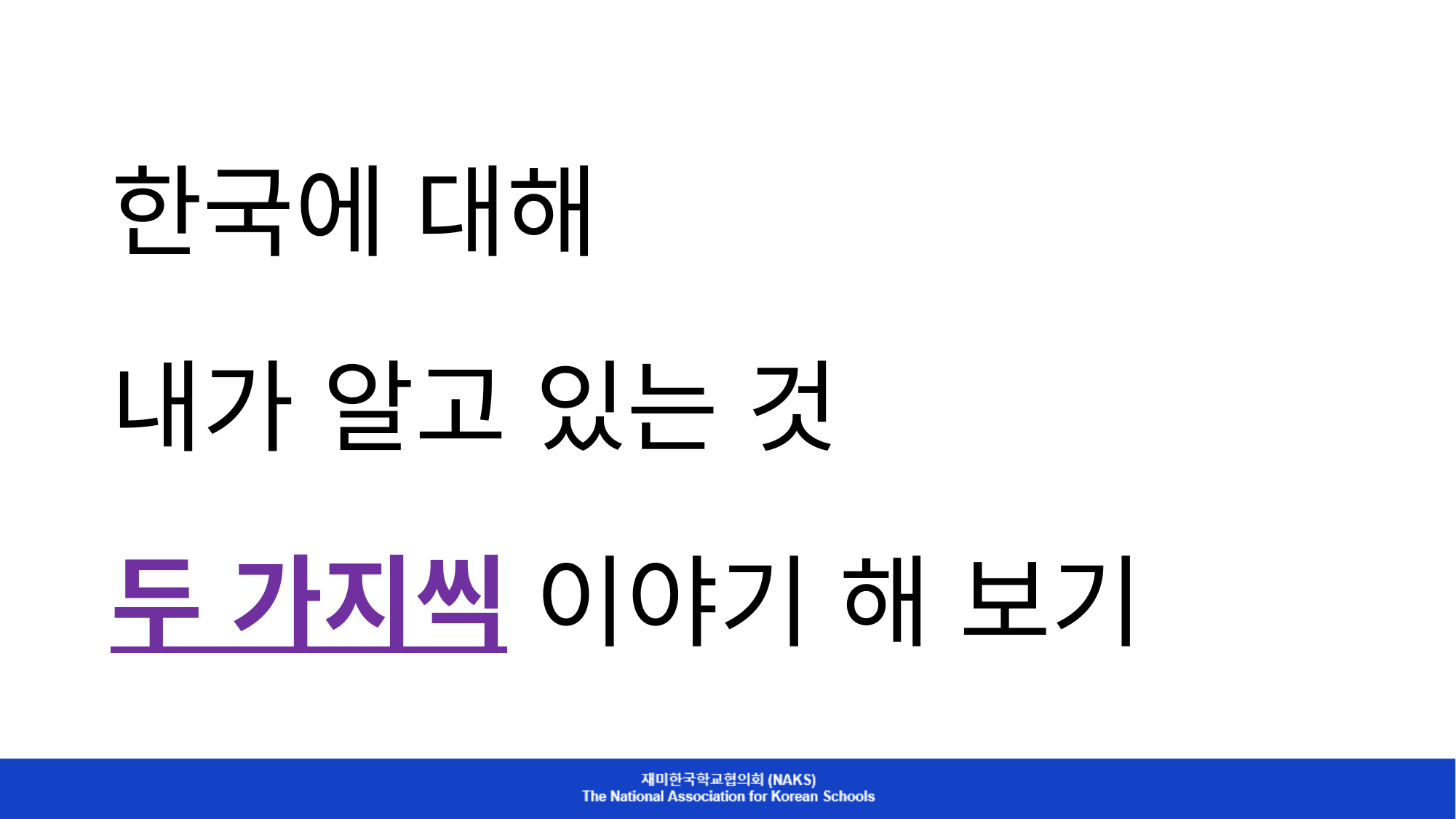

한국에 대해
내가 알고 있는 것
두 가지씩 이야기 해 보기